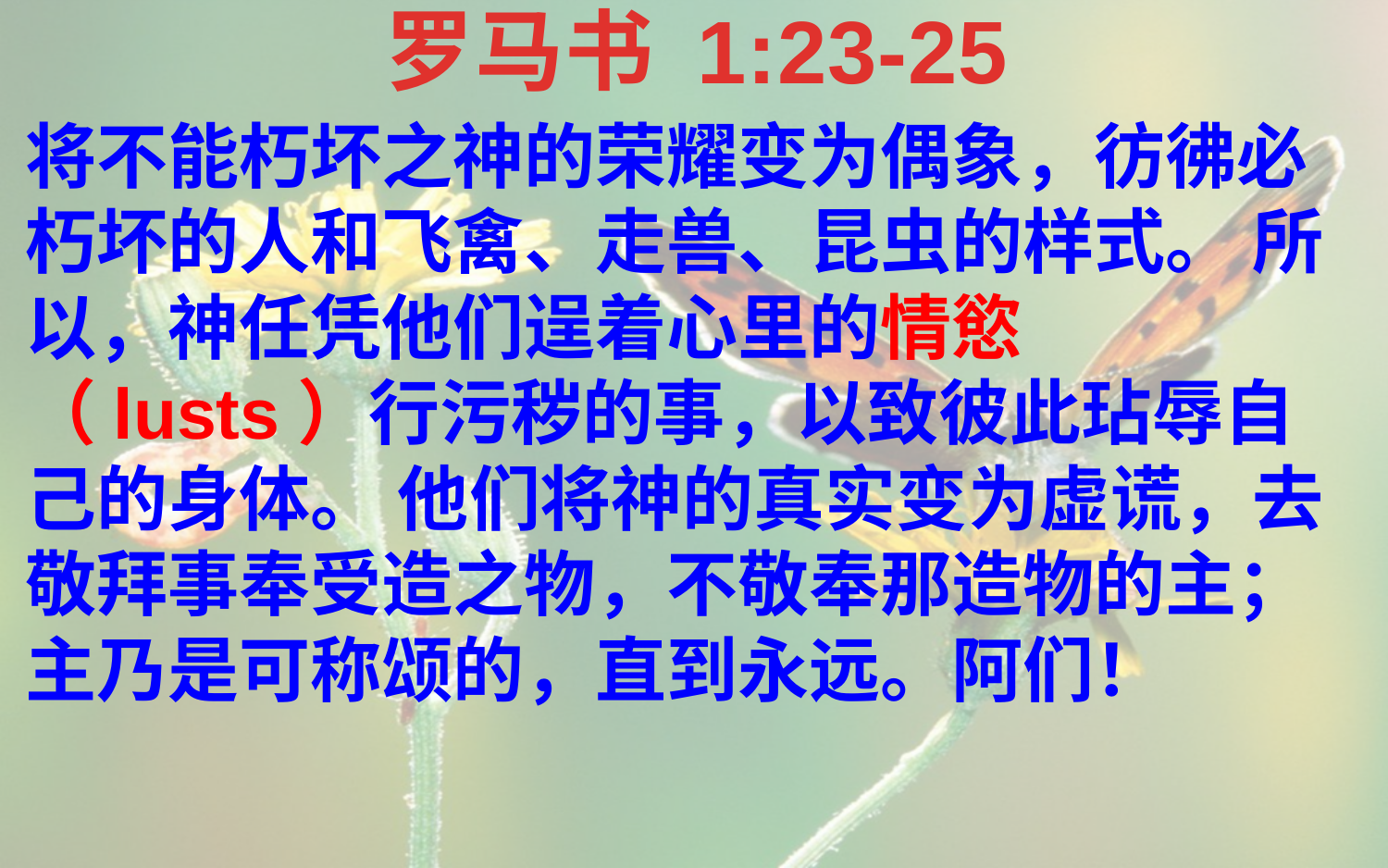

罗马书 1:23-25
将不能朽坏之神的荣耀变为偶象，彷彿必朽坏的人和飞禽、走兽、昆虫的样式。 所以，神任凭他们逞着心里的情慾（lusts）行污秽的事，以致彼此玷辱自己的身体。 他们将神的真实变为虚谎，去敬拜事奉受造之物，不敬奉那造物的主；主乃是可称颂的，直到永远。阿们！